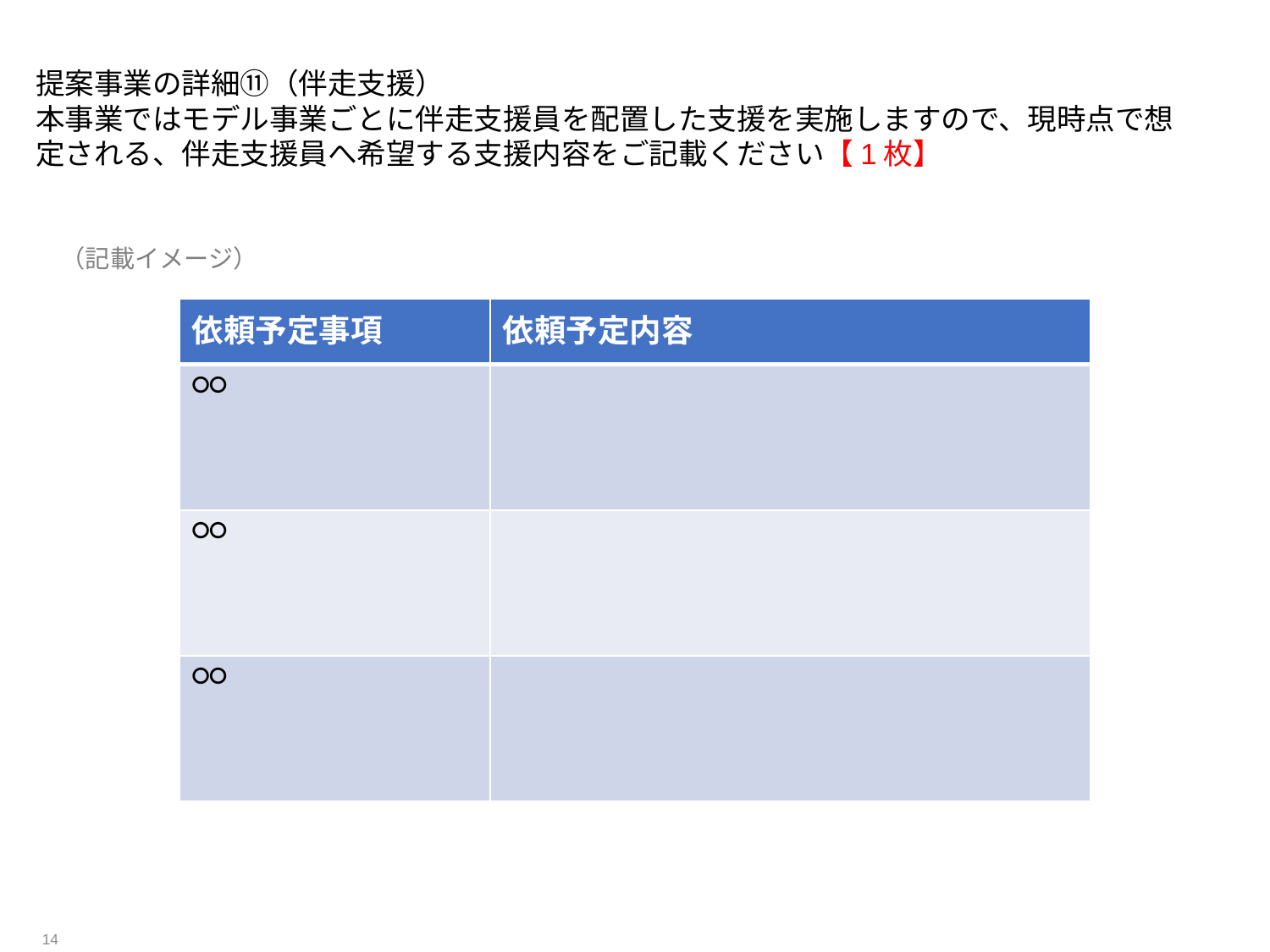

提案事業の詳細⑪（伴走支援）
本事業ではモデル事業ごとに伴走支援員を配置した支援を実施しますので、現時点で想定される、伴走支援員へ希望する支援内容をご記載ください【1枚】
（記載イメージ）
| 依頼予定事項 | 依頼予定内容 |
| --- | --- |
| ○○ |  |
| ○○ |  |
| ○○ |  |
14